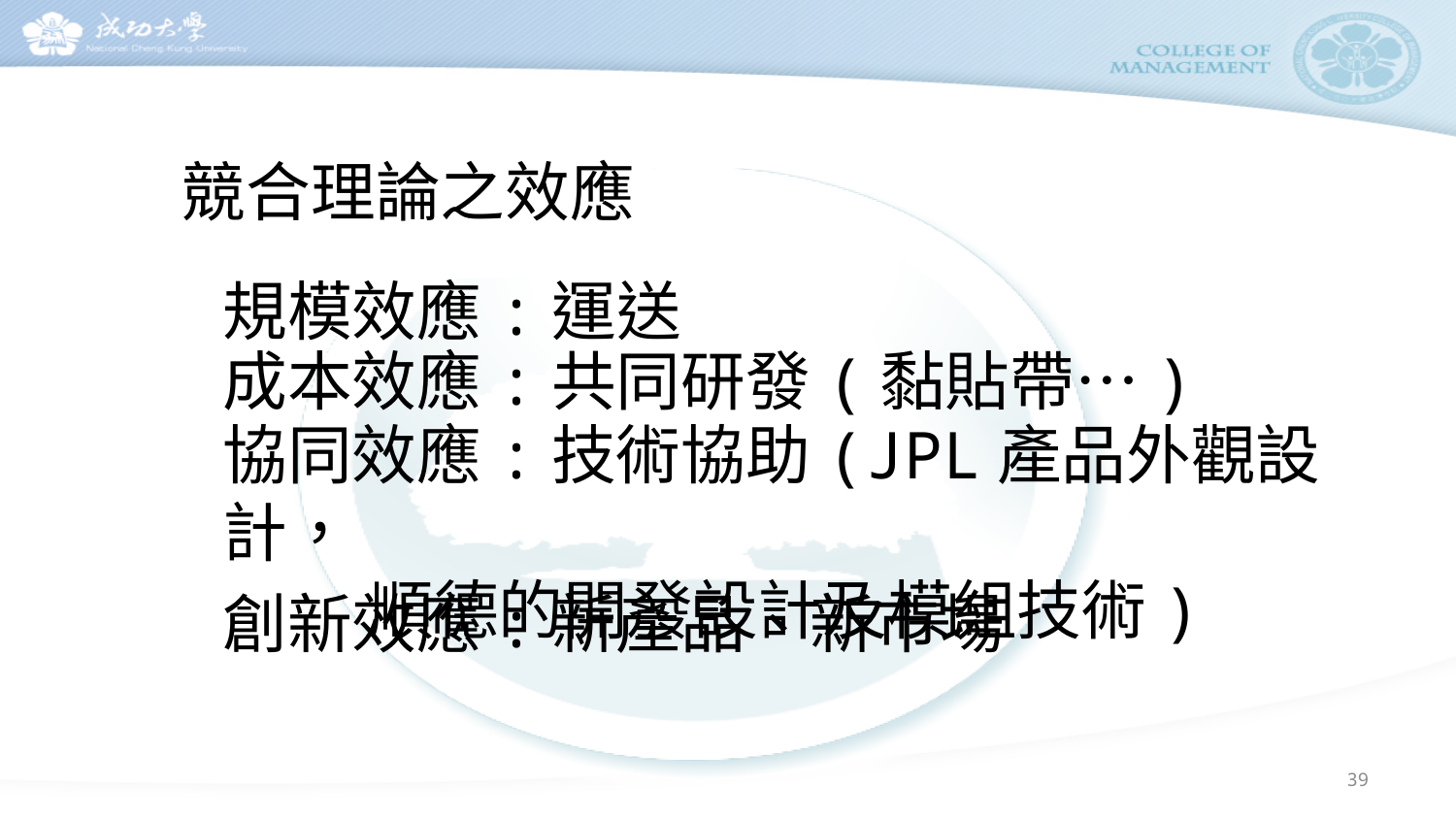

競合理論之效應
規模效應:運送
成本效應:共同研發(黏貼帶…)
協同效應:技術協助(JPL產品外觀設計，
         順德的開發設計及模組技術)
創新效應:新產品、新市場
39